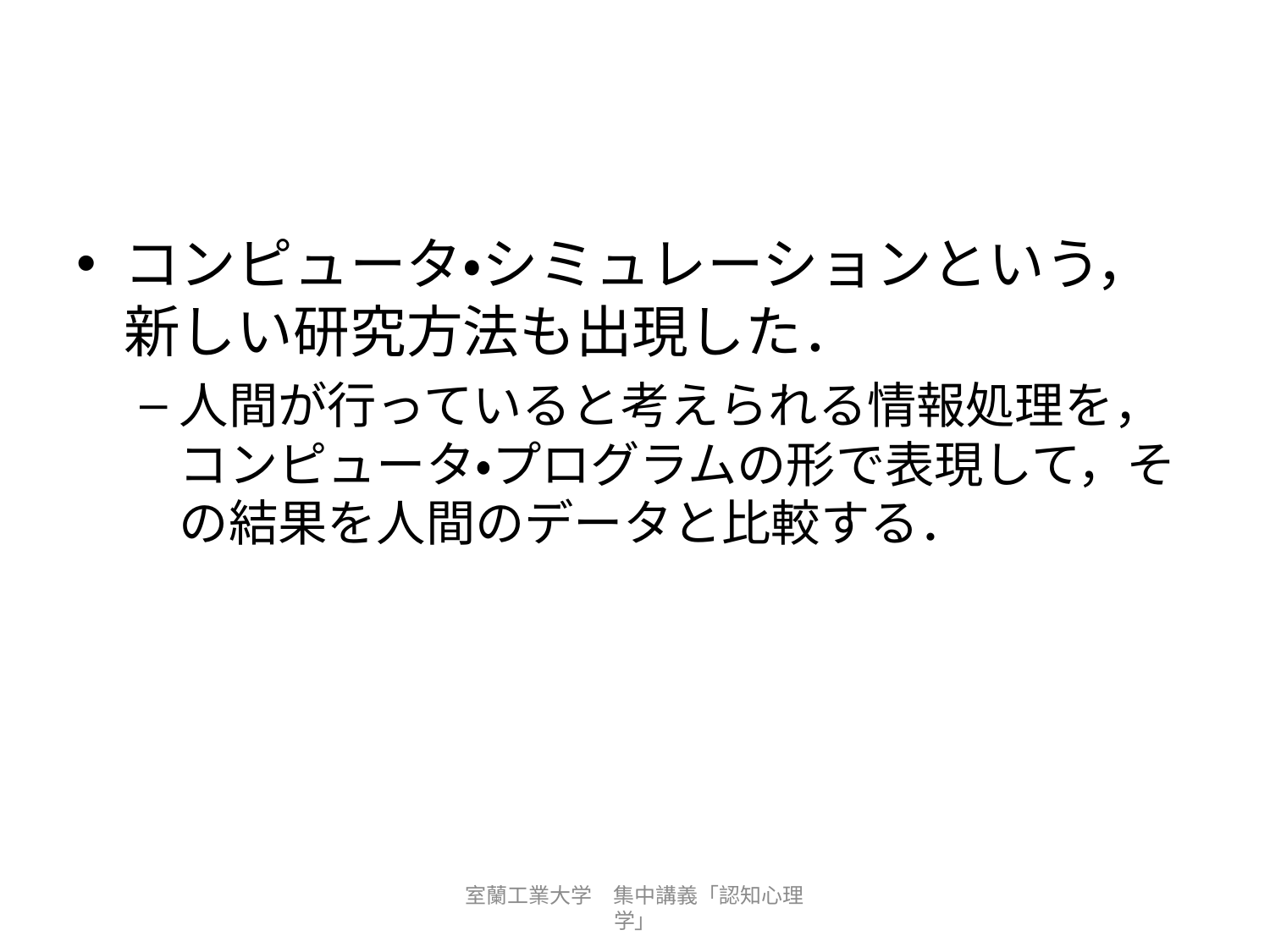

#
コンピュータ・シミュレーションという，新しい研究方法も出現した．
人間が行っていると考えられる情報処理を，コンピュータ・プログラムの形で表現して，その結果を人間のデータと比較する．

室蘭工業大学　集中講義「認知心理学」